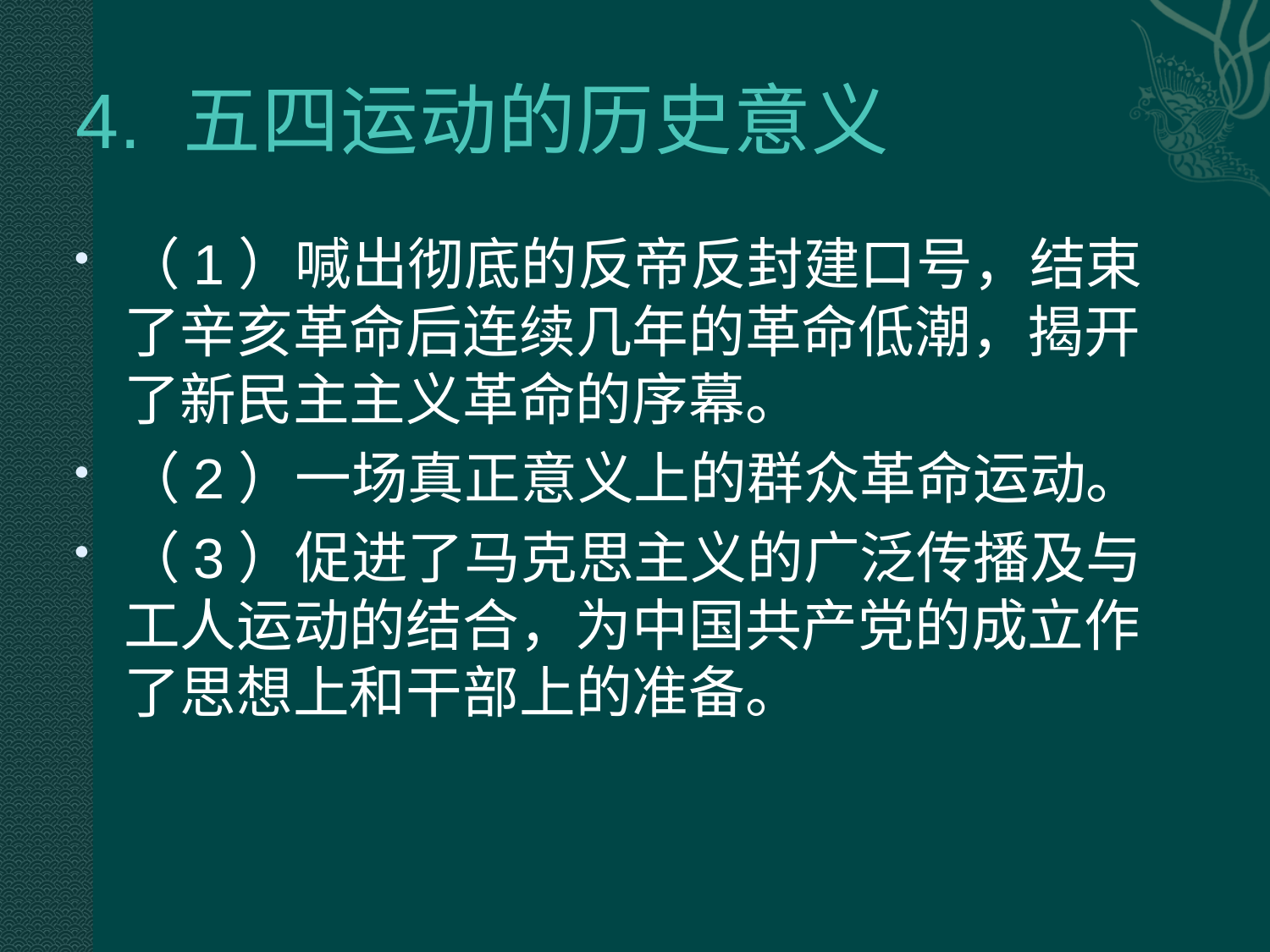

# 4. 五四运动的历史意义
（1）喊出彻底的反帝反封建口号，结束了辛亥革命后连续几年的革命低潮，揭开了新民主主义革命的序幕。
（2）一场真正意义上的群众革命运动。
（3）促进了马克思主义的广泛传播及与工人运动的结合，为中国共产党的成立作了思想上和干部上的准备。